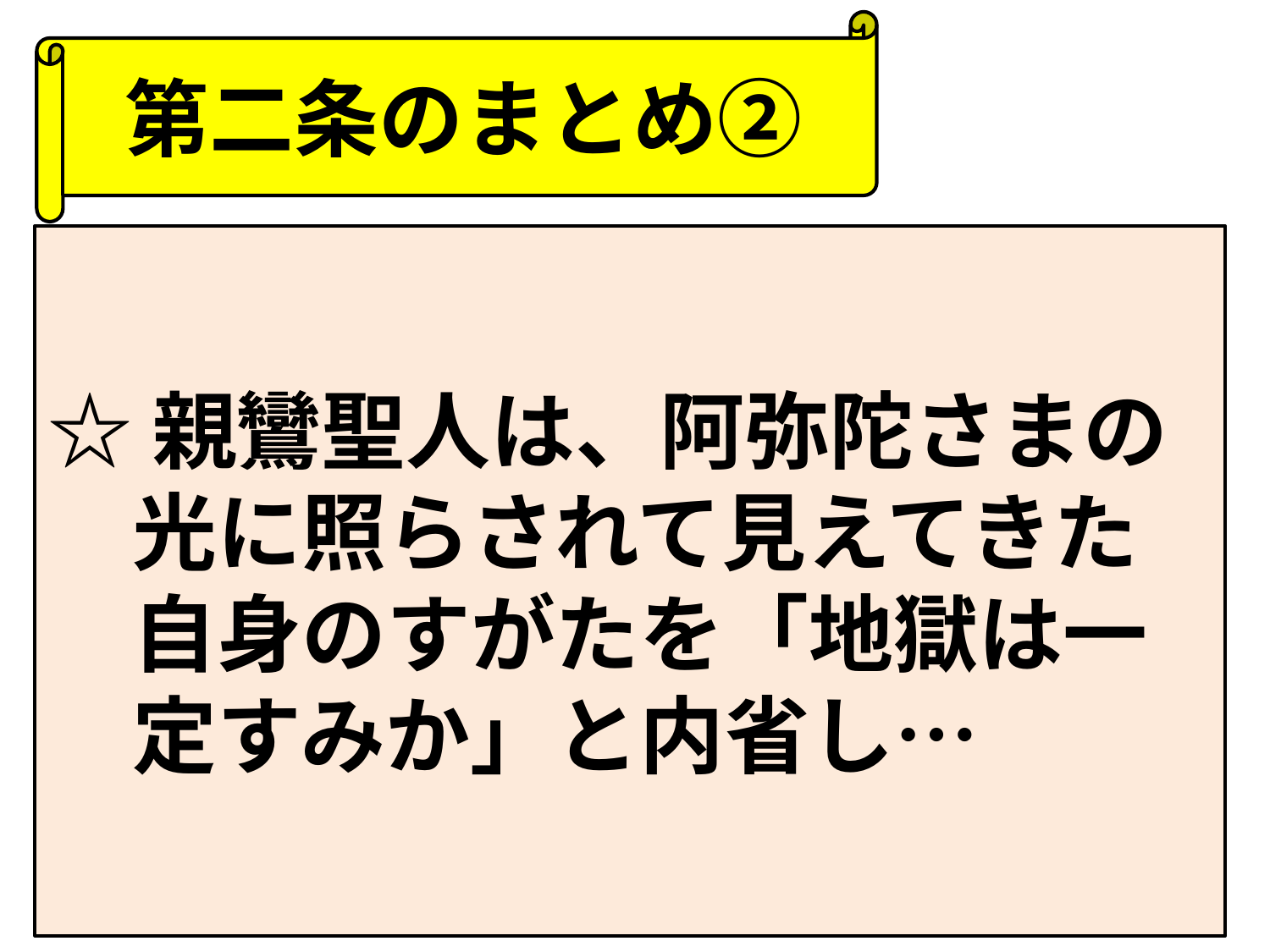

第二条のまとめ②
☆親鸞聖人は、阿弥陀さまの
　光に照らされて見えてきた
　自身のすがたを「地獄は一
　定すみか」と内省し…